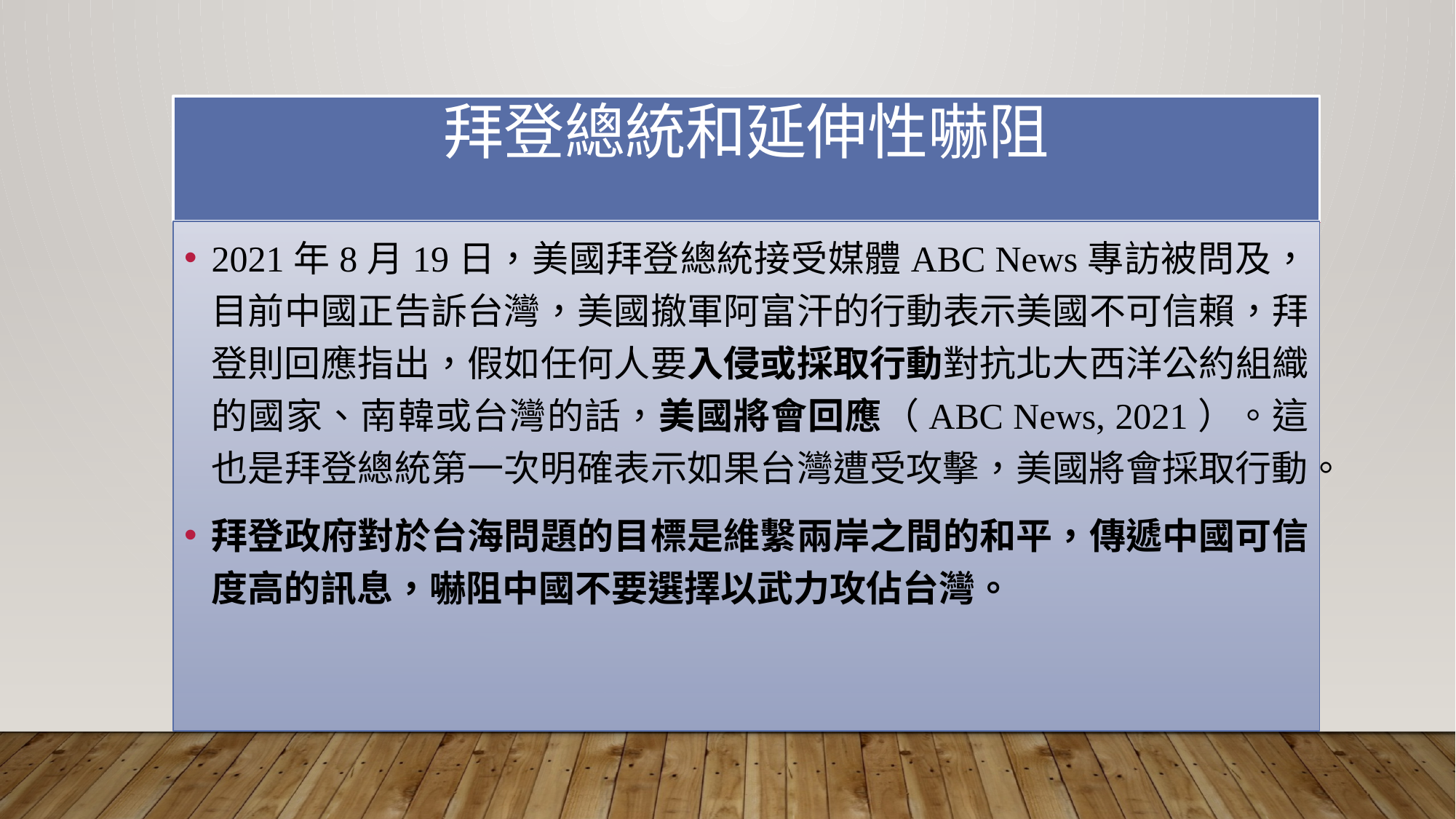

# 拜登總統和延伸性嚇阻
2021年8月19日，美國拜登總統接受媒體ABC News專訪被問及，目前中國正告訴台灣，美國撤軍阿富汗的行動表示美國不可信賴，拜登則回應指出，假如任何人要入侵或採取行動對抗北大西洋公約組織的國家、南韓或台灣的話，美國將會回應（ABC News, 2021）。這也是拜登總統第一次明確表示如果台灣遭受攻擊，美國將會採取行動。
拜登政府對於台海問題的目標是維繫兩岸之間的和平，傳遞中國可信度高的訊息，嚇阻中國不要選擇以武力攻佔台灣。